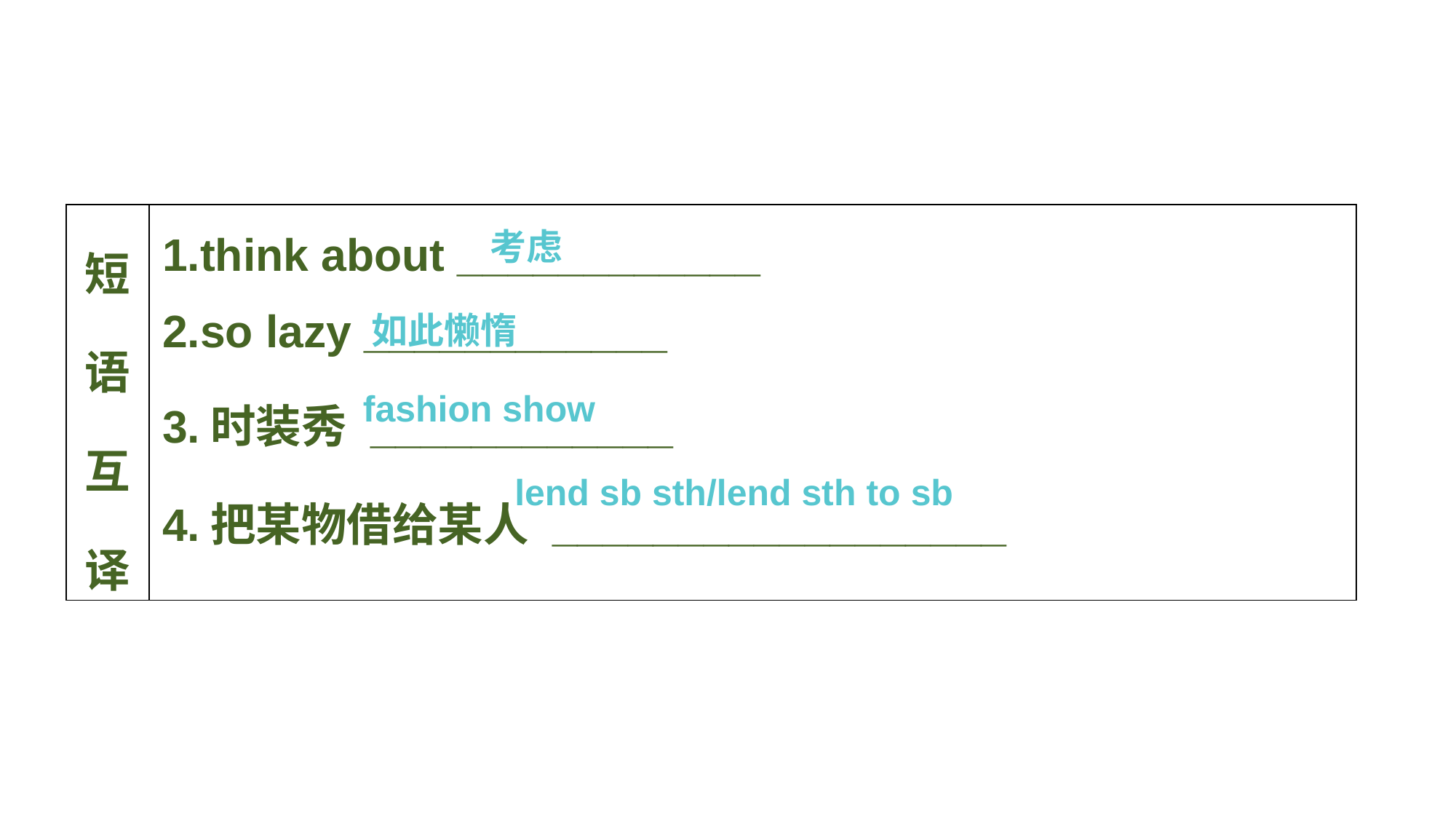

| 短语互译 | 1.think about \_\_\_\_\_\_\_\_\_\_\_\_ 2.so lazy \_\_\_\_\_\_\_\_\_\_\_\_ 3.时装秀 \_\_\_\_\_\_\_\_\_\_\_\_ 4.把某物借给某人 \_\_\_\_\_\_\_\_\_\_\_\_\_\_\_\_\_\_ |
| --- | --- |
考虑

如此懒惰

fashion show
lend sb sth/lend sth to sb